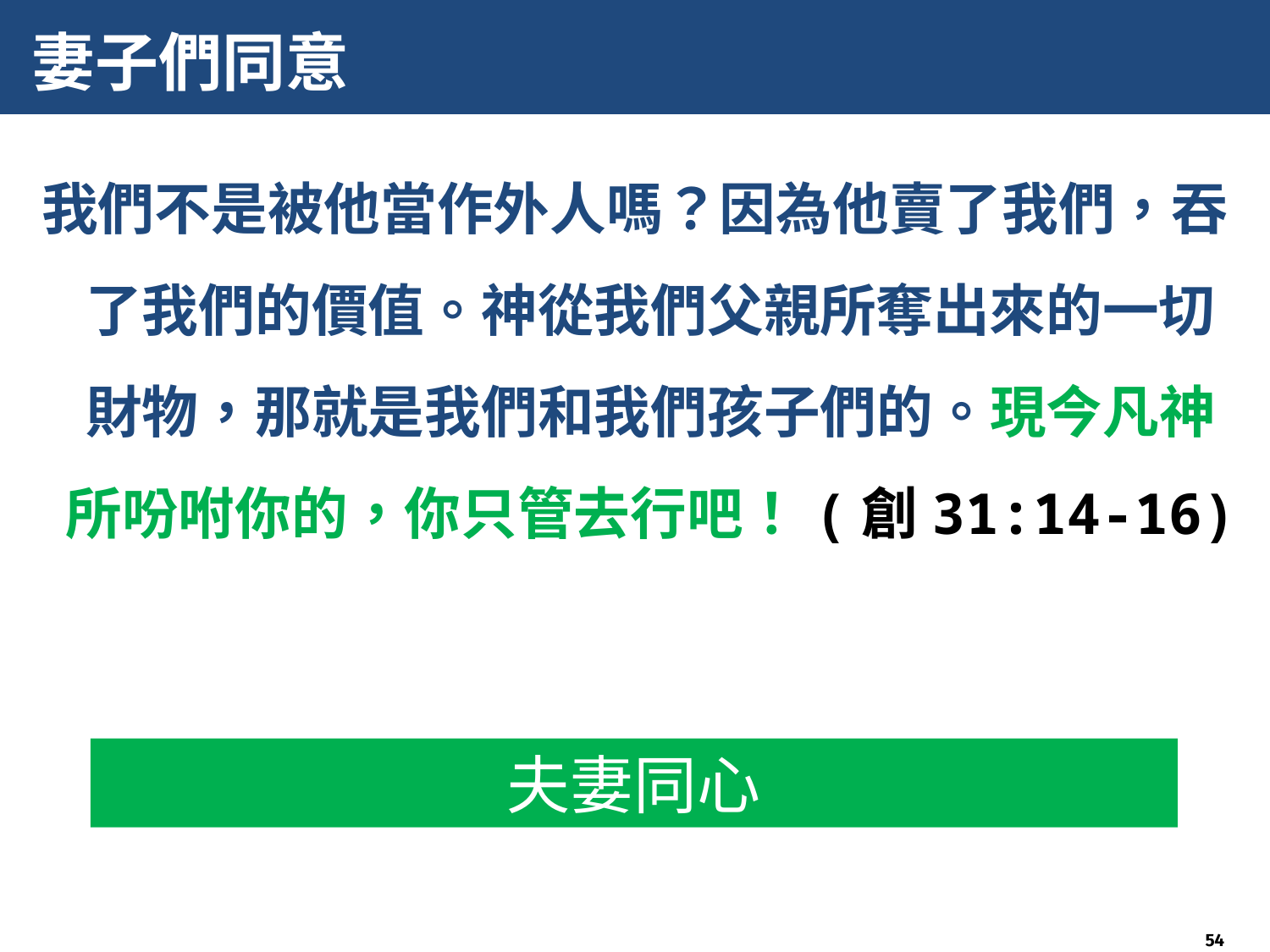

# 妻子們同意
我們不是被他當作外人嗎？因為他賣了我們，吞了我們的價值。神從我們父親所奪出來的一切財物，那就是我們和我們孩子們的。現今凡神所吩咐你的，你只管去行吧！(創31:14-16)

夫妻同心